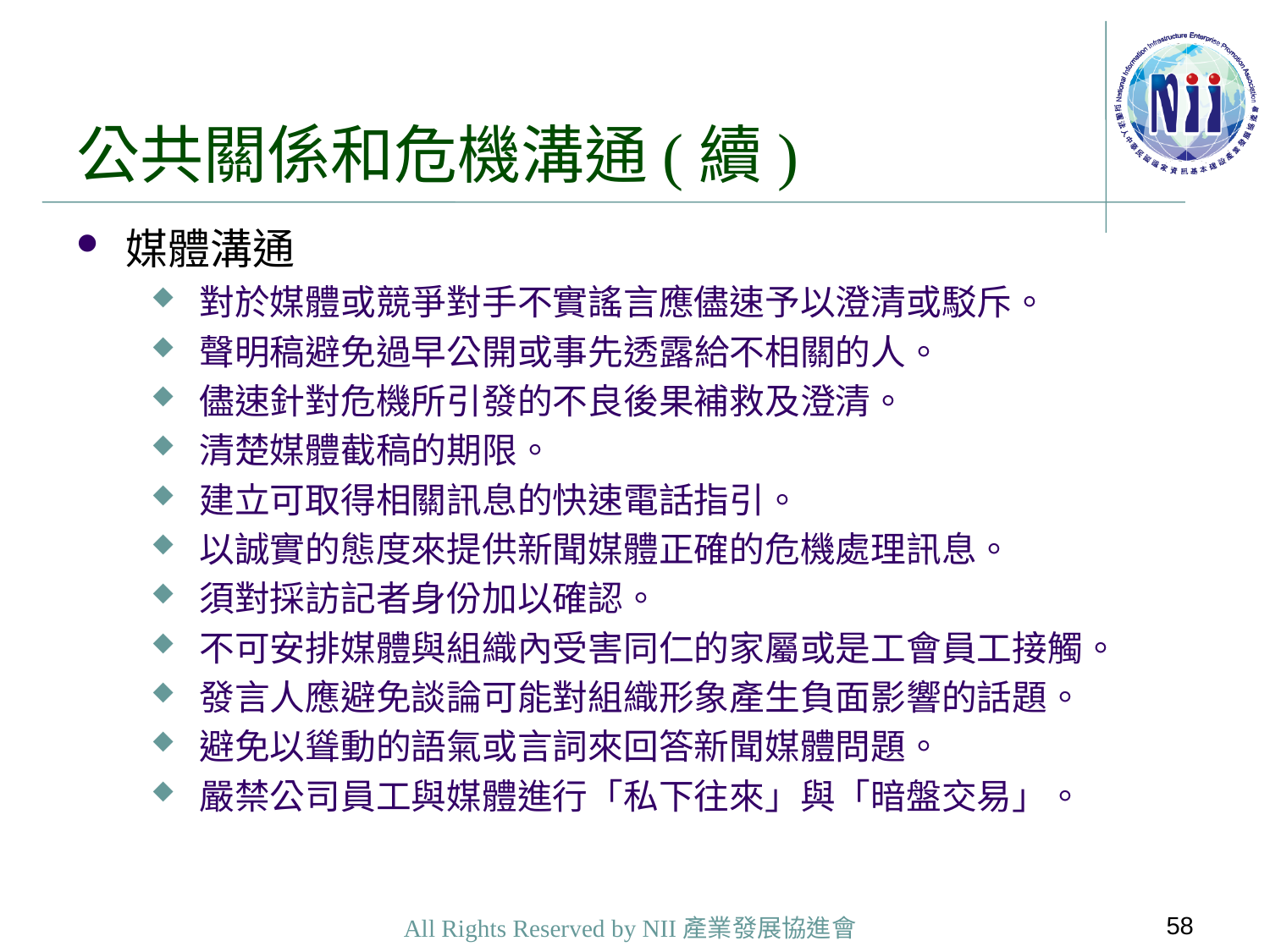

# 公共關係和危機溝通(續)
媒體溝通
對於媒體或競爭對手不實謠言應儘速予以澄清或駁斥。
聲明稿避免過早公開或事先透露給不相關的人。
儘速針對危機所引發的不良後果補救及澄清。
清楚媒體截稿的期限。
建立可取得相關訊息的快速電話指引。
以誠實的態度來提供新聞媒體正確的危機處理訊息。
須對採訪記者身份加以確認。
不可安排媒體與組織內受害同仁的家屬或是工會員工接觸。
發言人應避免談論可能對組織形象產生負面影響的話題。
避免以聳動的語氣或言詞來回答新聞媒體問題。
嚴禁公司員工與媒體進行「私下往來」與「暗盤交易」。

58
All Rights Reserved by NII產業發展協進會